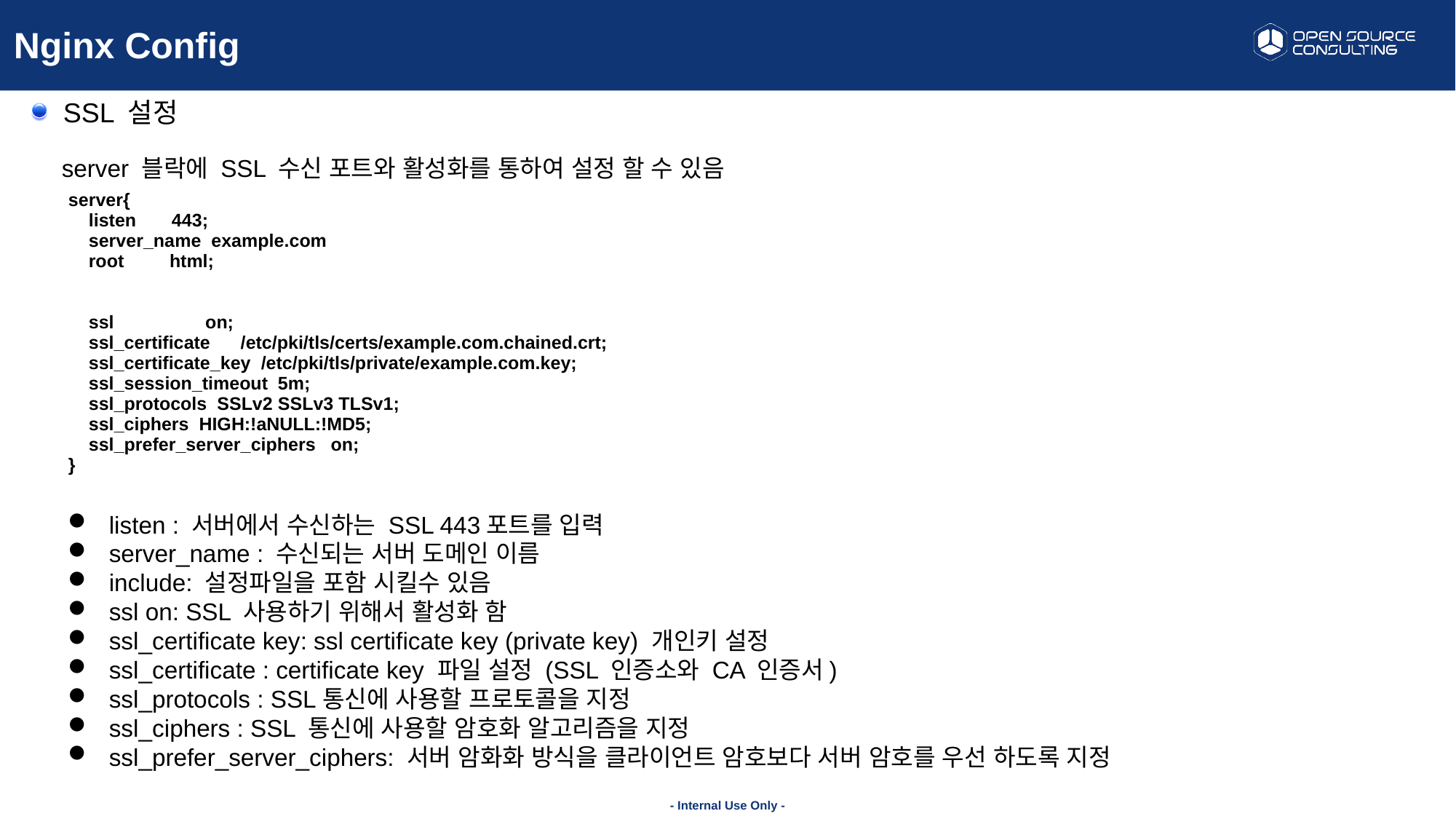

Nginx Config
SSL 설정
    server 블락에 SSL 수신 포트와 활성화를 통하여 설정 할 수 있음
| server{ listen 443; server\_name example.com root html; ssl on; ssl\_certificate /etc/pki/tls/certs/example.com.chained.crt; ssl\_certificate\_key /etc/pki/tls/private/example.com.key; ssl\_session\_timeout 5m; ssl\_protocols SSLv2 SSLv3 TLSv1; ssl\_ciphers HIGH:!aNULL:!MD5; ssl\_prefer\_server\_ciphers on; } |
| --- |
listen : 서버에서 수신하는 SSL 443포트를 입력
server_name : 수신되는 서버 도메인 이름
include: 설정파일을 포함 시킬수 있음
ssl on: SSL 사용하기 위해서 활성화 함
ssl_certificate key: ssl certificate key (private key) 개인키 설정
ssl_certificate : certificate key 파일 설정 (SSL 인증소와 CA 인증서)
ssl_protocols : SSL통신에 사용할 프로토콜을 지정
ssl_ciphers : SSL 통신에 사용할 암호화 알고리즘을 지정
ssl_prefer_server_ciphers: 서버 암화화 방식을 클라이언트 암호보다 서버 암호를 우선 하도록 지정